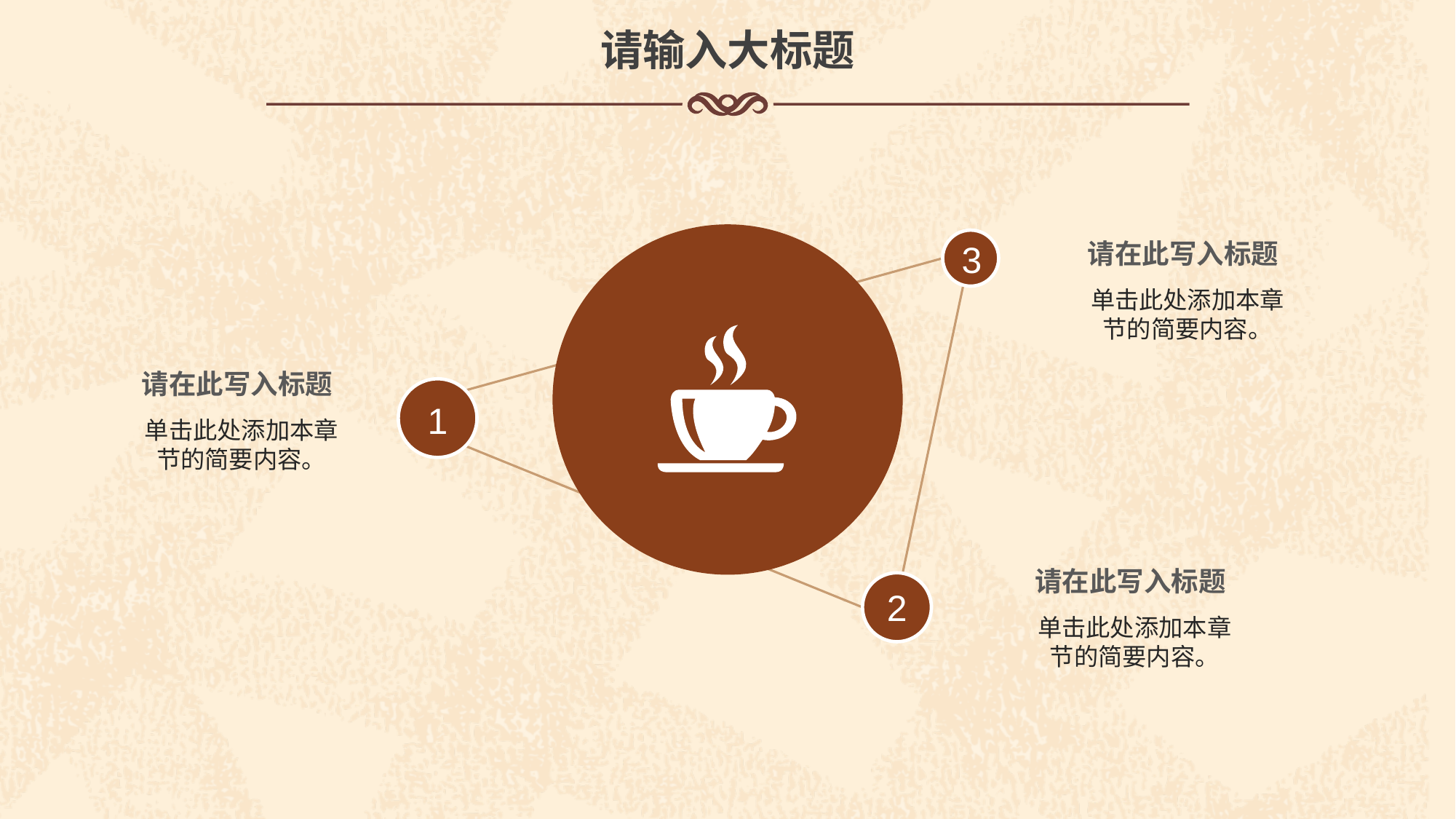

请输入大标题

3

1

2
请在此写入标题
单击此处添加本章节的简要内容。

请在此写入标题
单击此处添加本章节的简要内容。
请在此写入标题
单击此处添加本章节的简要内容。